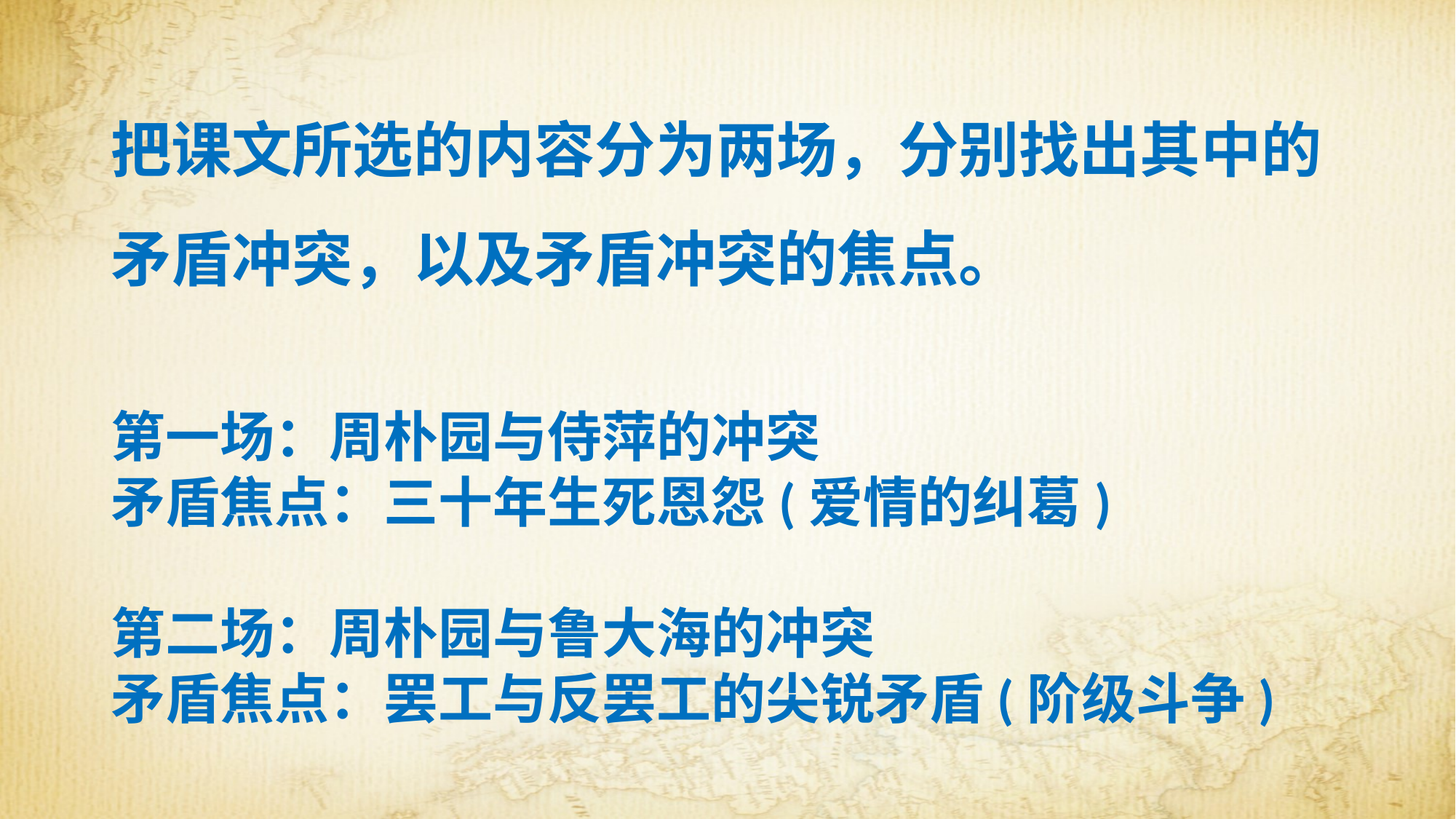

把课文所选的内容分为两场，分别找出其中的矛盾冲突，以及矛盾冲突的焦点。

第一场：周朴园与侍萍的冲突
矛盾焦点：三十年生死恩怨(爱情的纠葛)

第二场：周朴园与鲁大海的冲突
矛盾焦点：罢工与反罢工的尖锐矛盾(阶级斗争)